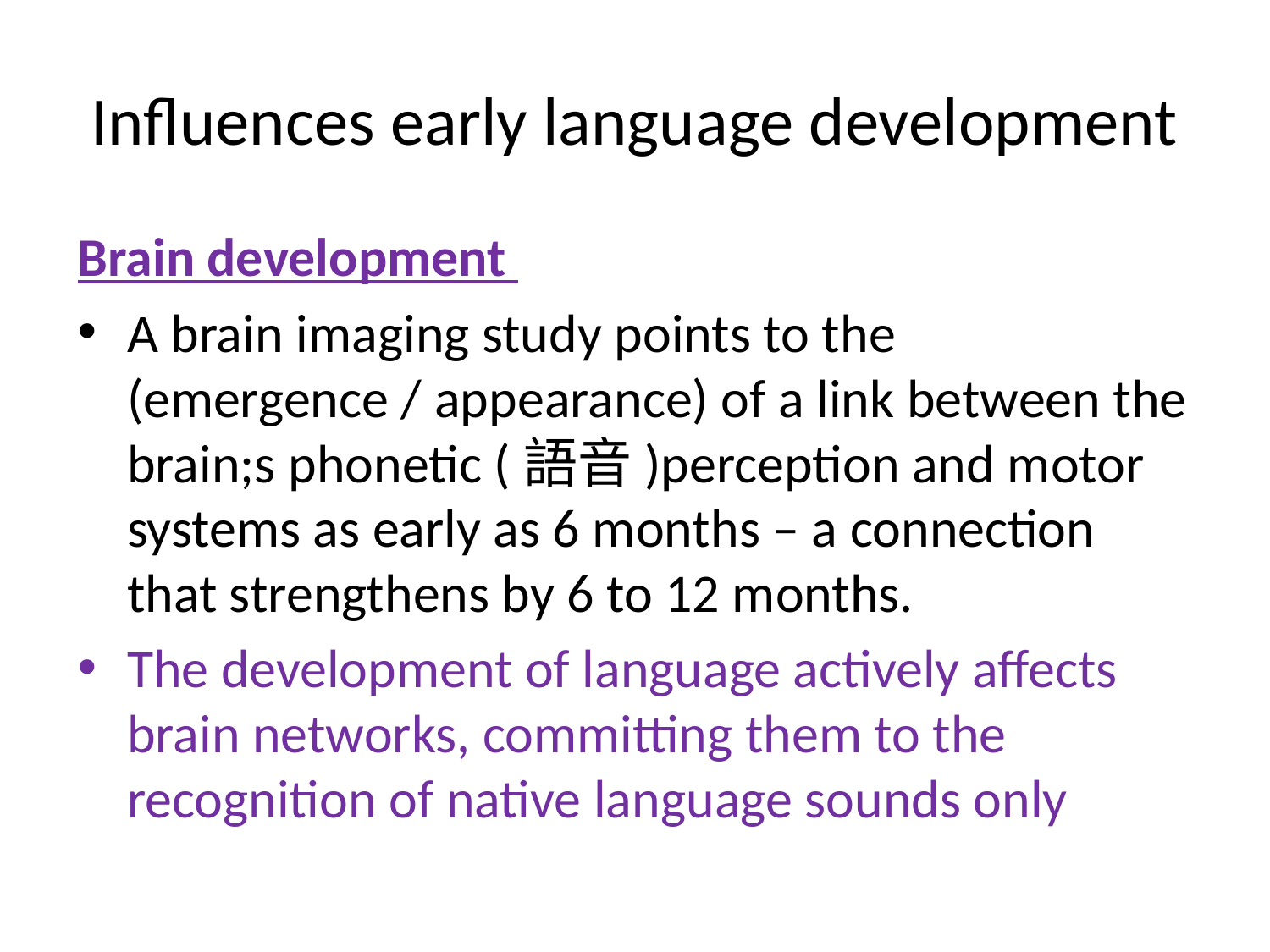

# Influences early language development
Brain development
A brain imaging study points to the (emergence / appearance) of a link between the brain;s phonetic (語音)perception and motor systems as early as 6 months – a connection that strengthens by 6 to 12 months.
The development of language actively affects brain networks, committing them to the recognition of native language sounds only